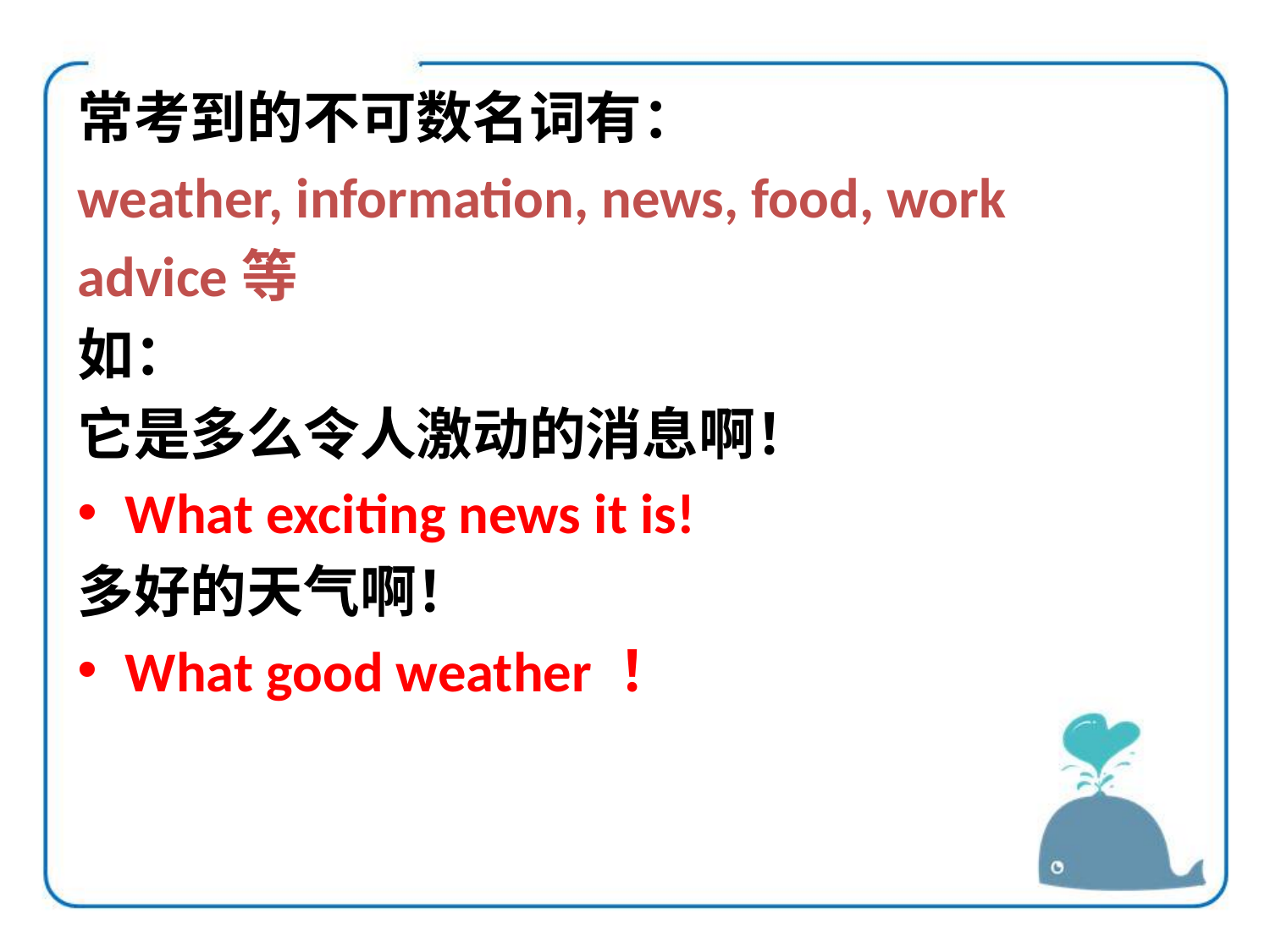

常考到的不可数名词有：
weather, information, news, food, work
advice等
如：
它是多么令人激动的消息啊！
What exciting news it is!
多好的天气啊！
What good weather ！